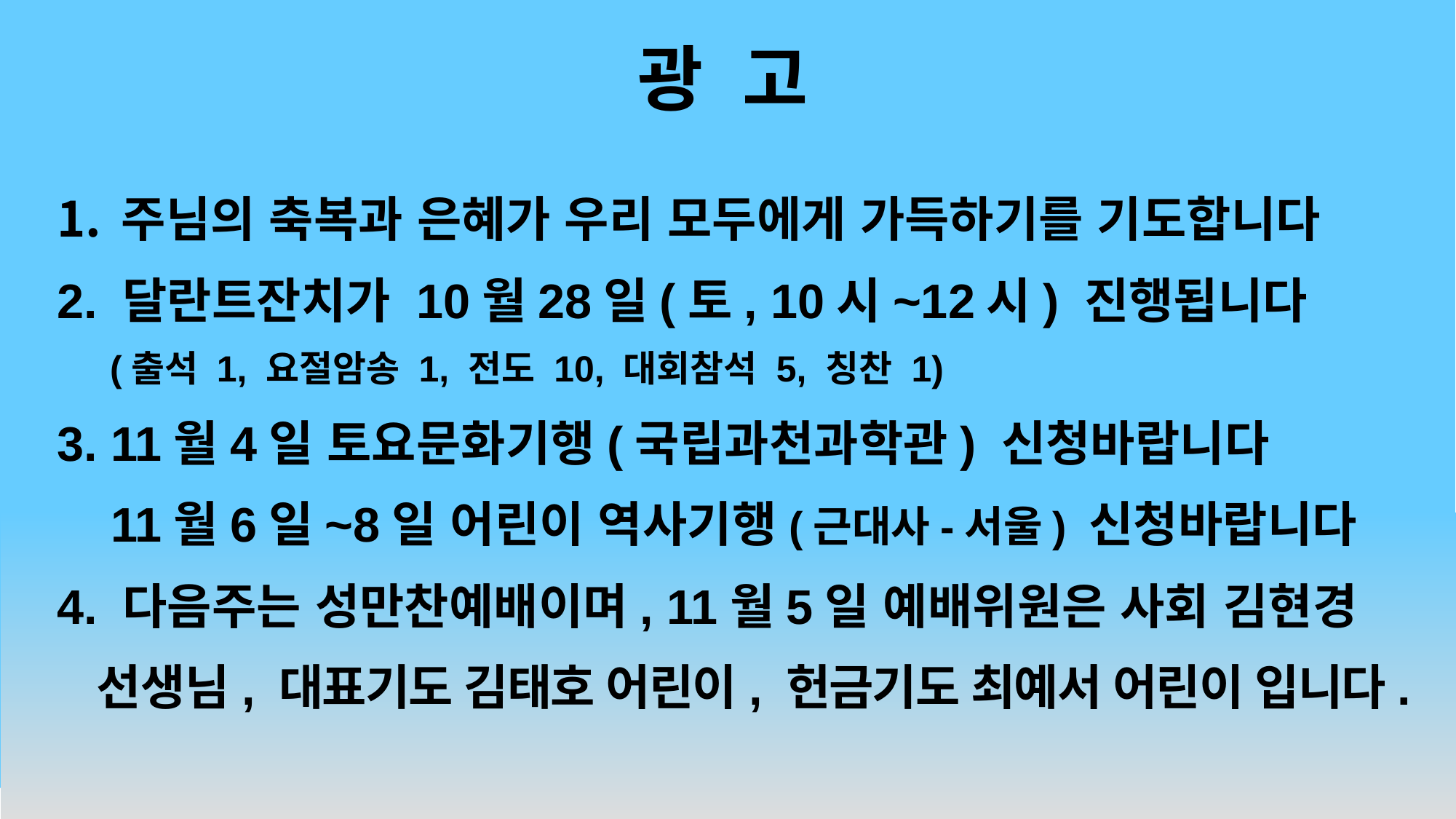

# 광  고
주님의 축복과 은혜가 우리 모두에게 가득하기를 기도합니다
2. 달란트잔치가 10월28일(토, 10시~12시) 진행됩니다
(출석 1, 요절암송 1, 전도 10, 대회참석 5, 칭찬 1)
3. 11월4일 토요문화기행(국립과천과학관) 신청바랍니다
    11월6일~8일 어린이 역사기행(근대사-서울) 신청바랍니다
4. 다음주는 성만찬예배이며, 11월5일 예배위원은 사회 김현경
  선생님, 대표기도 김태호 어린이, 헌금기도 최예서 어린이 입니다.